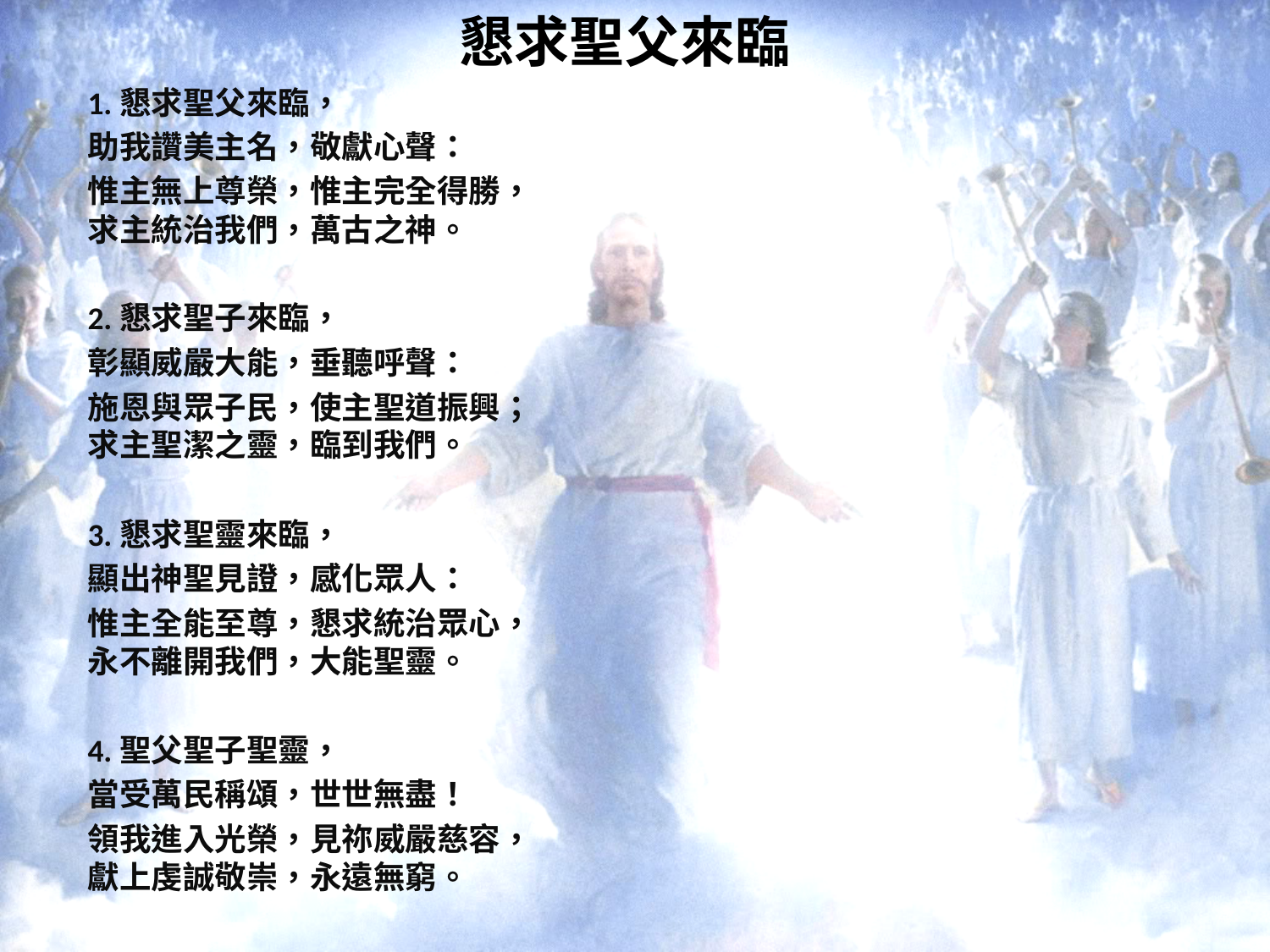

# 懇求聖父來臨
1.懇求聖父來臨，
助我讚美主名，敬獻心聲：
惟主無上尊榮，惟主完全得勝，
求主統治我們，萬古之神。

2.懇求聖子來臨，
彰顯威嚴大能，垂聽呼聲：
施恩與眾子民，使主聖道振興；
求主聖潔之靈，臨到我們。

3.懇求聖靈來臨，
顯出神聖見證，感化眾人：
惟主全能至尊，懇求統治眾心，
永不離開我們，大能聖靈。

4.聖父聖子聖靈，
當受萬民稱頌，世世無盡！
領我進入光榮，見祢威嚴慈容，
獻上虔誠敬崇，永遠無窮。